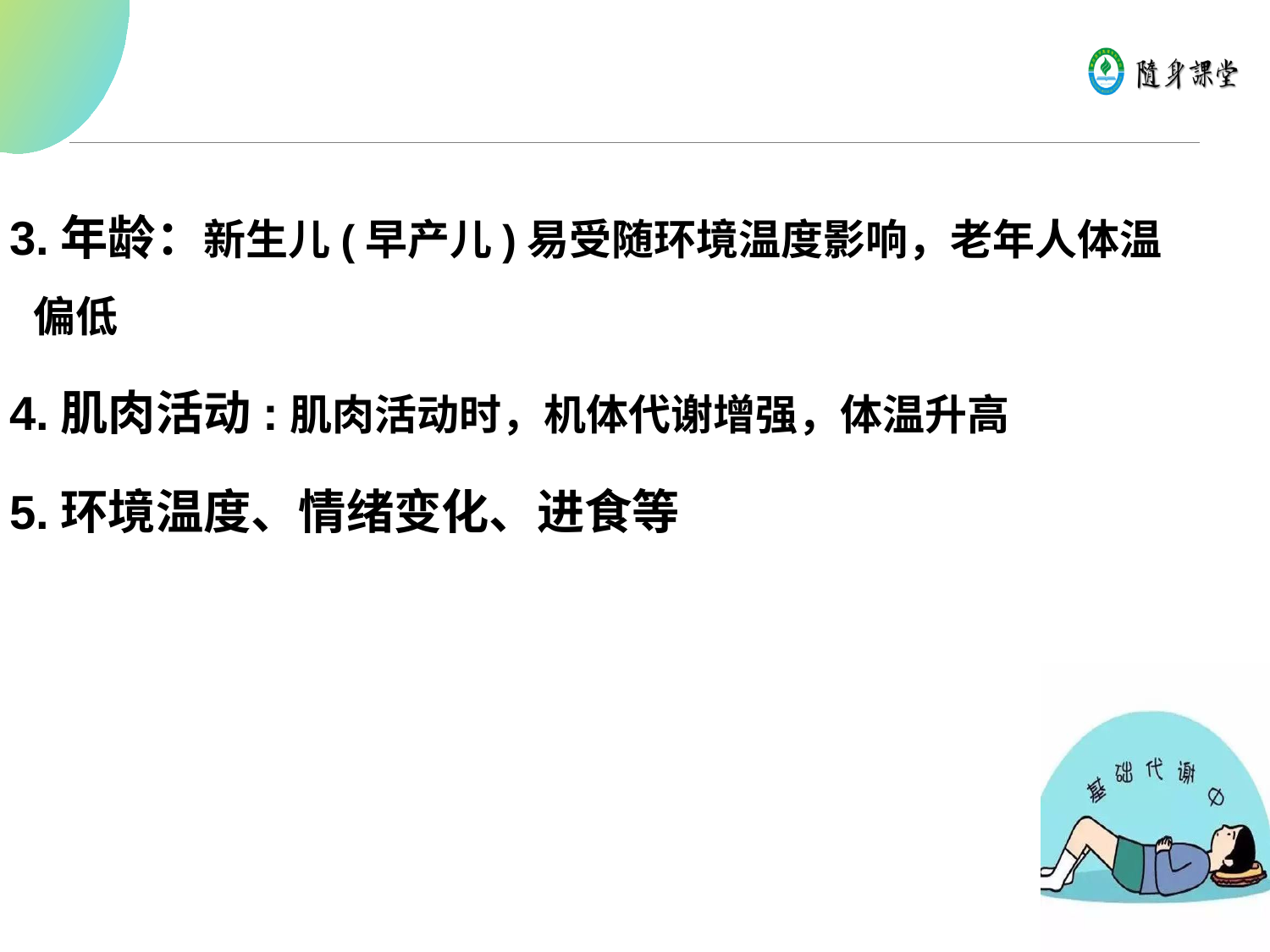

3.年龄：新生儿(早产儿)易受随环境温度影响，老年人体温偏低
4.肌肉活动:肌肉活动时，机体代谢增强，体温升高
5.环境温度、情绪变化、进食等